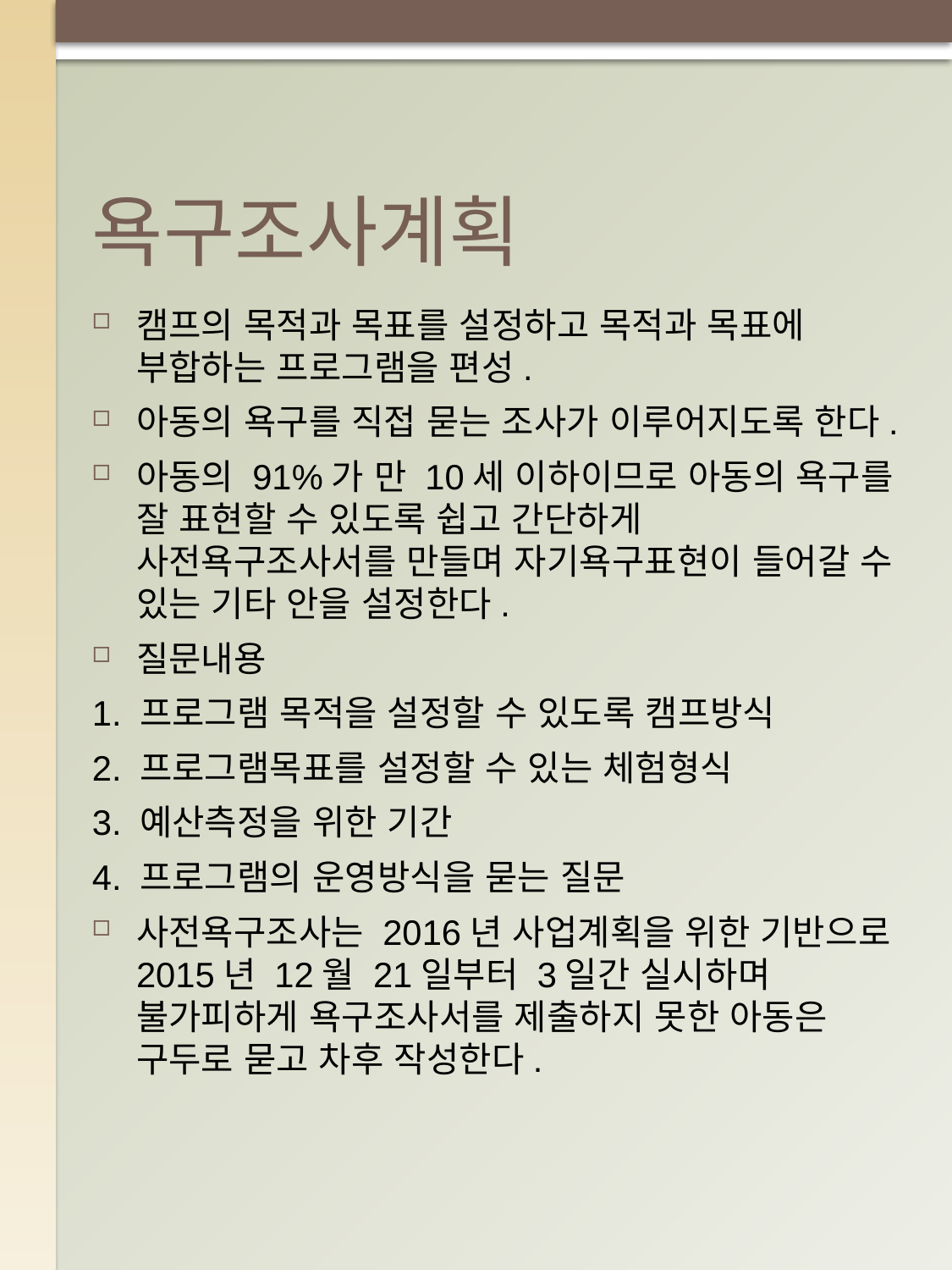

# 욕구조사계획
캠프의 목적과 목표를 설정하고 목적과 목표에 부합하는 프로그램을 편성.
아동의 욕구를 직접 묻는 조사가 이루어지도록 한다.
아동의 91%가 만 10세 이하이므로 아동의 욕구를 잘 표현할 수 있도록 쉽고 간단하게 사전욕구조사서를 만들며 자기욕구표현이 들어갈 수 있는 기타 안을 설정한다.
질문내용
1. 프로그램 목적을 설정할 수 있도록 캠프방식
2. 프로그램목표를 설정할 수 있는 체험형식
3. 예산측정을 위한 기간
4. 프로그램의 운영방식을 묻는 질문
사전욕구조사는 2016년 사업계획을 위한 기반으로 2015년 12월 21일부터 3일간 실시하며 불가피하게 욕구조사서를 제출하지 못한 아동은 구두로 묻고 차후 작성한다.